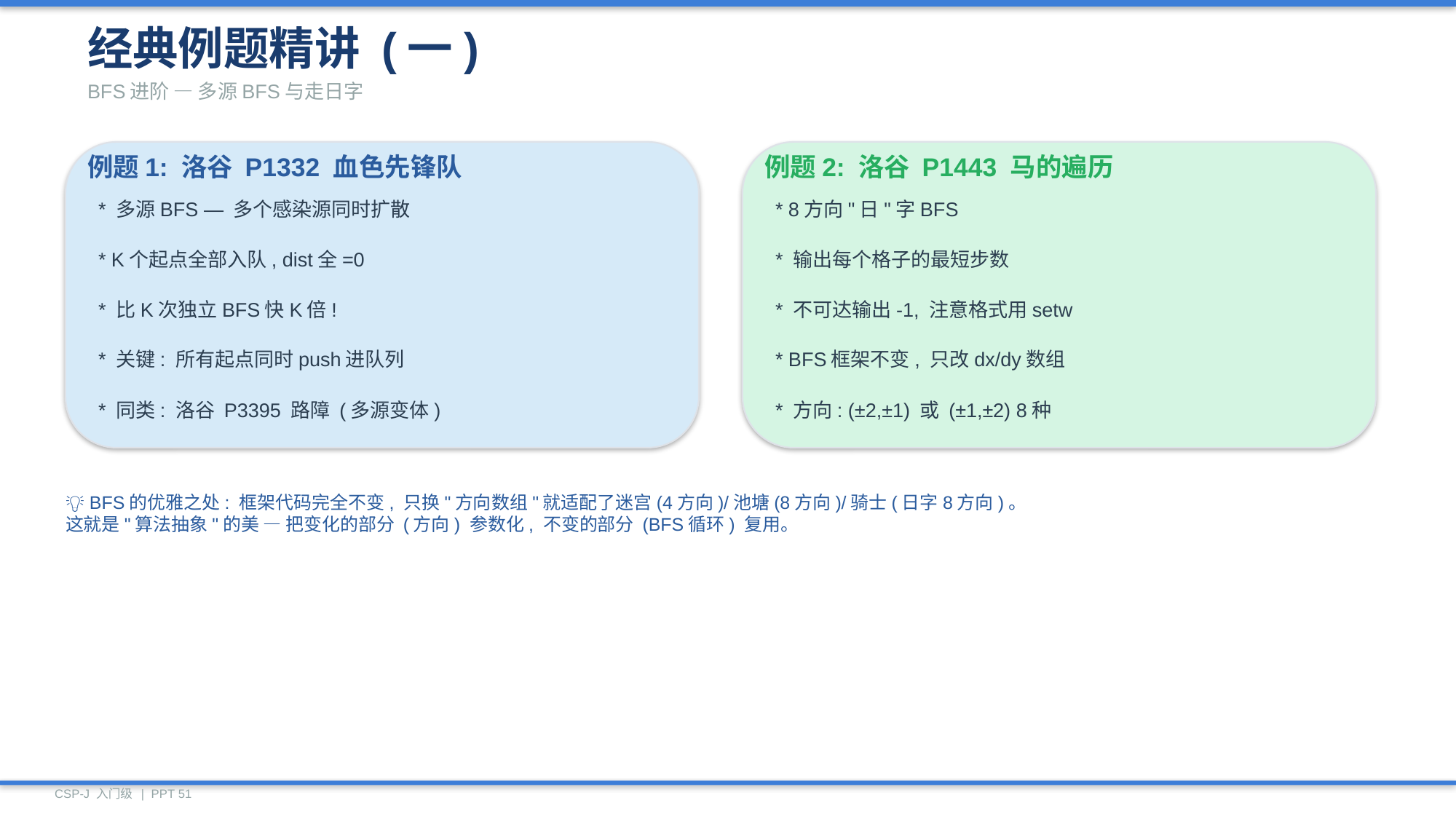

经典例题精讲 (一)
BFS进阶 — 多源BFS与走日字

例题1: 洛谷 P1332 血色先锋队
例题2: 洛谷 P1443 马的遍历
* 多源BFS — 多个感染源同时扩散
* 8方向"日"字BFS
* K个起点全部入队, dist全=0
* 输出每个格子的最短步数
* 比K次独立BFS快K倍!
* 不可达输出-1, 注意格式用setw
* 关键: 所有起点同时push进队列
* BFS框架不变, 只改dx/dy数组
* 同类: 洛谷 P3395 路障 (多源变体)
* 方向: (±2,±1) 或 (±1,±2) 8种
💡 BFS的优雅之处: 框架代码完全不变, 只换"方向数组"就适配了迷宫(4方向)/池塘(8方向)/骑士(日字8方向)。
这就是"算法抽象"的美 — 把变化的部分 (方向) 参数化, 不变的部分 (BFS循环) 复用。

CSP-J 入门级  |  PPT 51